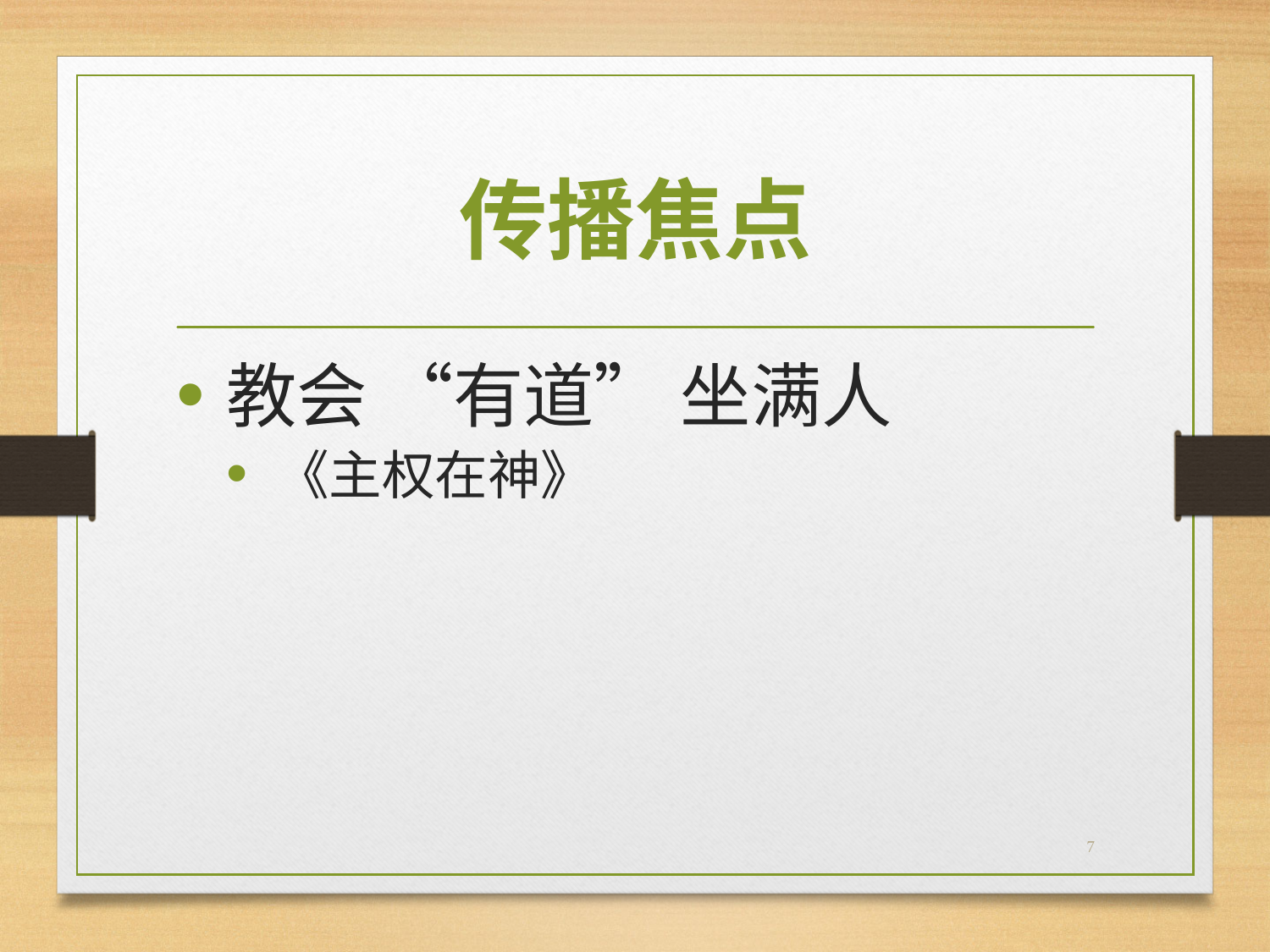

# 传播焦点
教会 “有道” 坐满人
《主权在神》
7